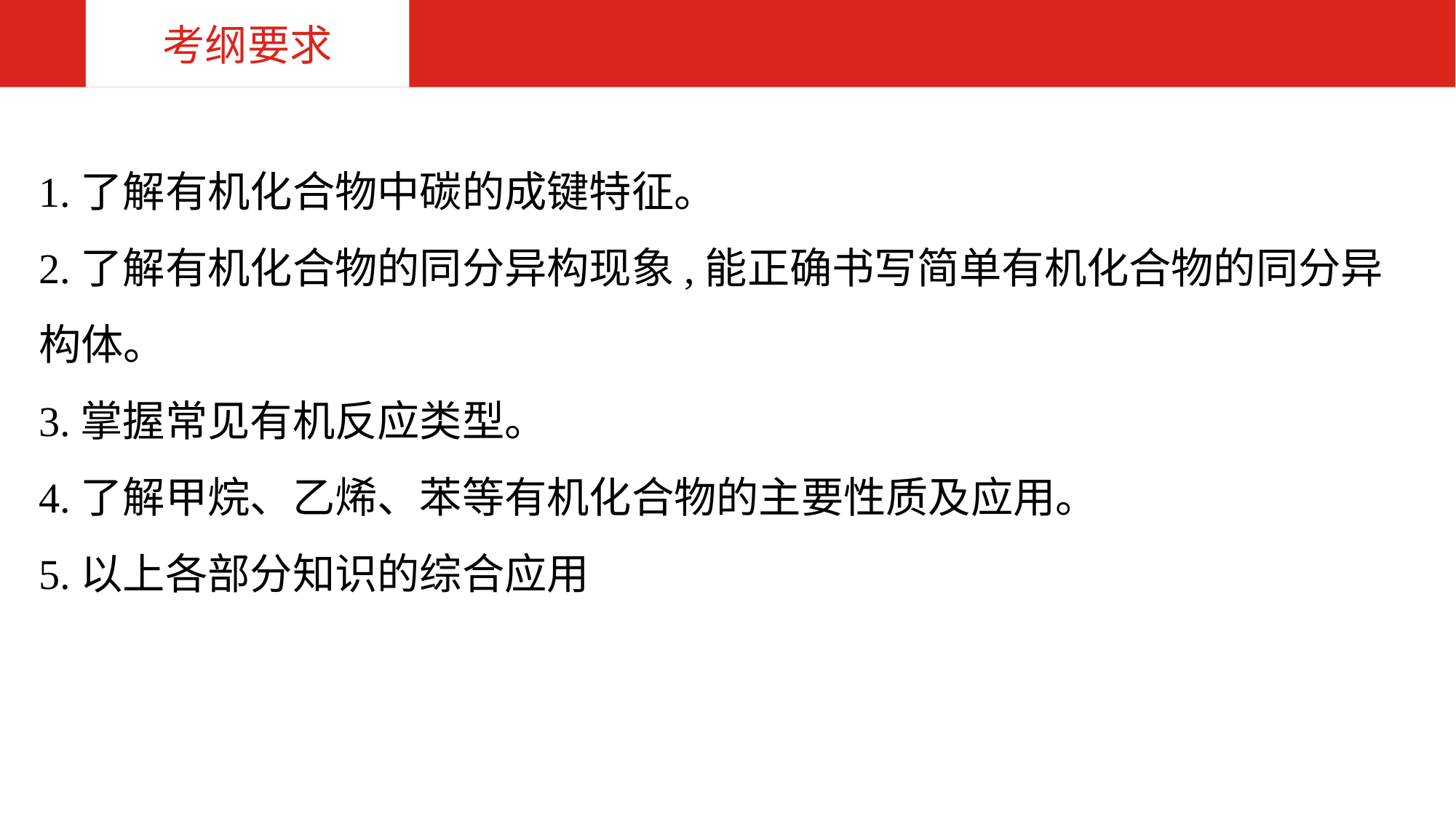

考纲要求
1.了解有机化合物中碳的成键特征。
2.了解有机化合物的同分异构现象,能正确书写简单有机化合物的同分异构体。
3.掌握常见有机反应类型。
4.了解甲烷、乙烯、苯等有机化合物的主要性质及应用。
5.以上各部分知识的综合应用